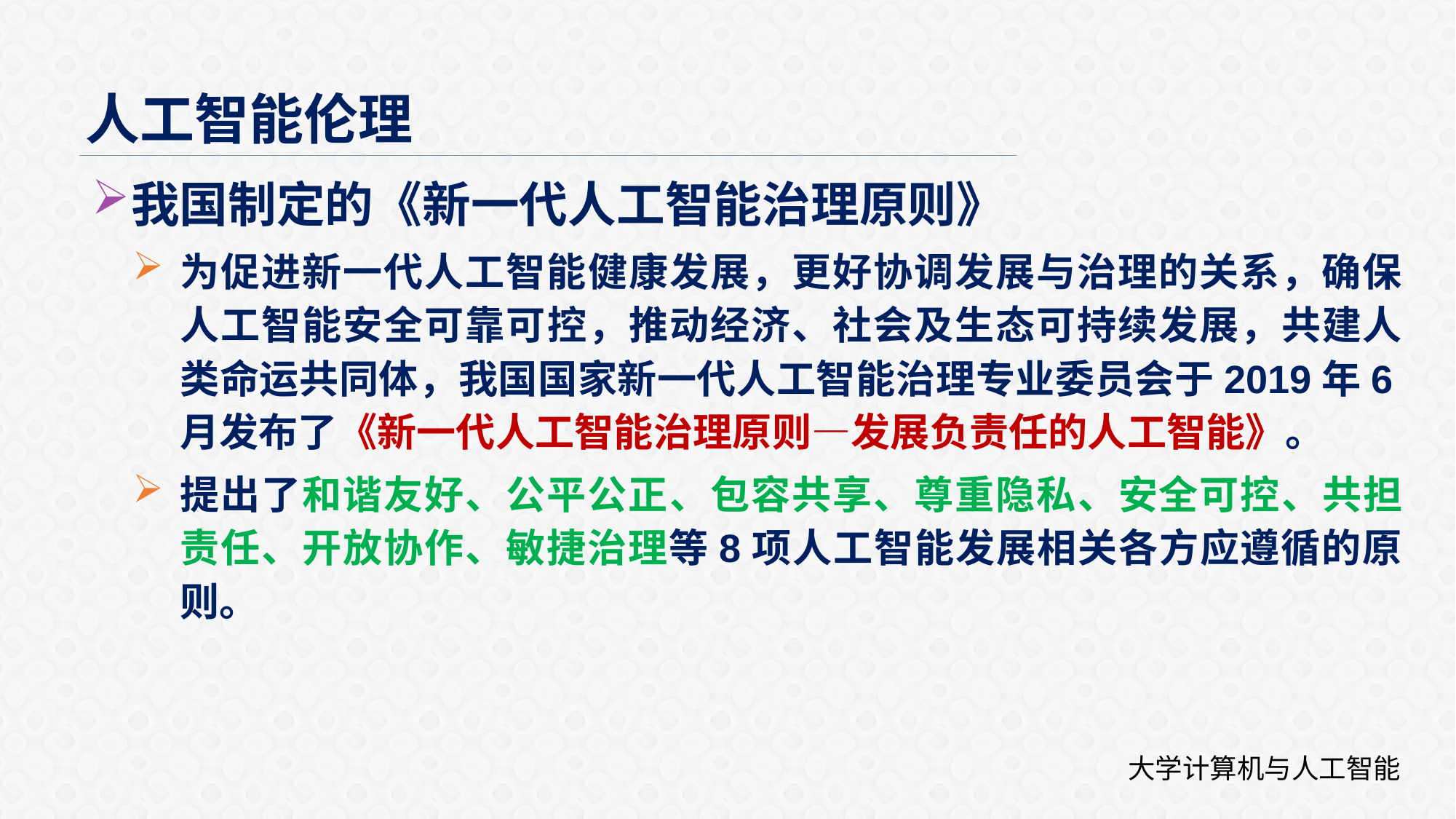

人工智能伦理
我国制定的《新一代人工智能治理原则》
为促进新一代人工智能健康发展，更好协调发展与治理的关系，确保人工智能安全可靠可控，推动经济、社会及生态可持续发展，共建人类命运共同体，我国国家新一代人工智能治理专业委员会于2019年6月发布了《新一代人工智能治理原则—发展负责任的人工智能》。
提出了和谐友好、公平公正、包容共享、尊重隐私、安全可控、共担责任、开放协作、敏捷治理等8项人工智能发展相关各方应遵循的原则。